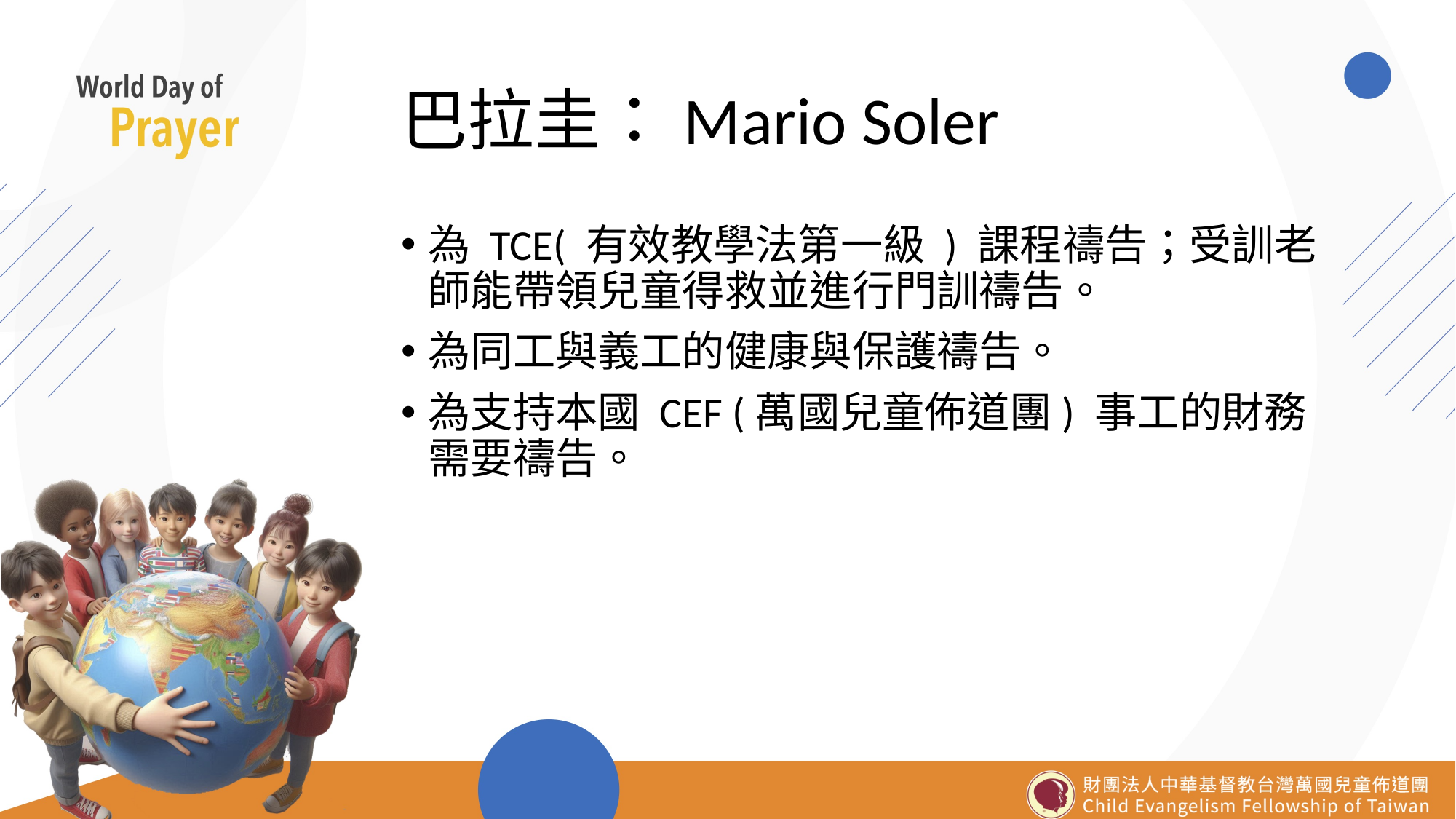

# 巴拉圭：Mario Soler
為 TCE( 有效教學法第一級 ) 課程禱告；受訓老師能帶領兒童得救並進行門訓禱告。
為同工與義工的健康與保護禱告。
為支持本國 CEF (萬國兒童佈道團) 事工的財務需要禱告。